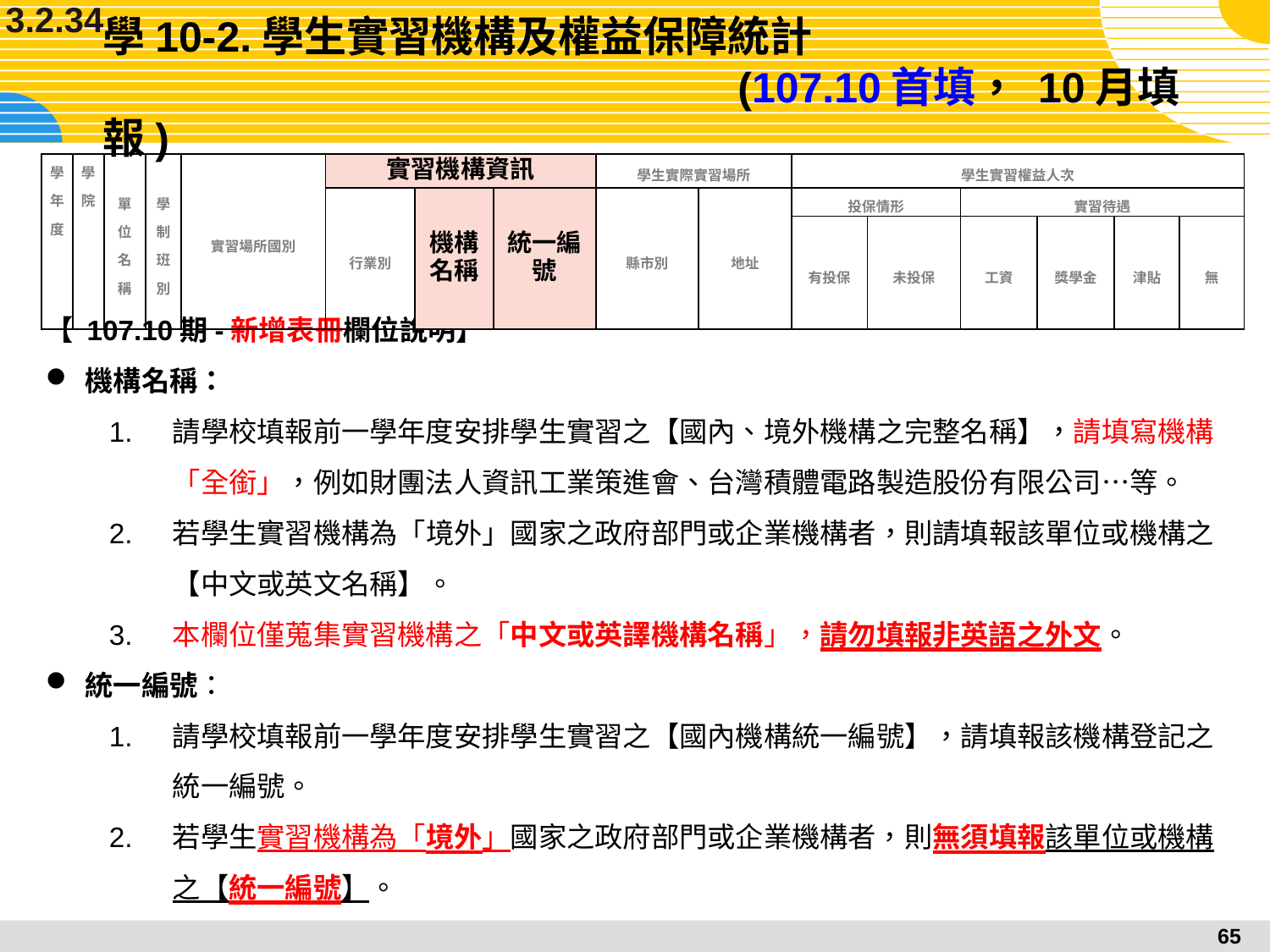

3.2.34
# 學10-2.學生實習機構及權益保障統計								(107.10首填， 10月填報)
| 學年度 | 學院 | 單位名稱 | 學制班別 | 實習場所國別 | 實習機構資訊 |  |  | 學生實際實習場所 |  | 學生實習權益人次 |  |  |  |  |  |
| --- | --- | --- | --- | --- | --- | --- | --- | --- | --- | --- | --- | --- | --- | --- | --- |
|  |  |  |  |  | 行業別 | 機構名稱 | 統一編號 | 縣市別 | 地址 | 投保情形 |  | 實習待遇 |  |  |  |
|  |  |  |  |  |  |  |  |  |  | 有投保 | 未投保 | 工資 | 獎學金 | 津貼 | 無 |
【 107.10期-新增表冊欄位說明】
機構名稱：
請學校填報前一學年度安排學生實習之【國內、境外機構之完整名稱】，請填寫機構「全銜」，例如財團法人資訊工業策進會、台灣積體電路製造股份有限公司…等。
若學生實習機構為「境外」國家之政府部門或企業機構者，則請填報該單位或機構之【中文或英文名稱】。
本欄位僅蒐集實習機構之「中文或英譯機構名稱」，請勿填報非英語之外文。
統一編號：
請學校填報前一學年度安排學生實習之【國內機構統一編號】，請填報該機構登記之統一編號。
若學生實習機構為「境外」國家之政府部門或企業機構者，則無須填報該單位或機構之【統一編號】。